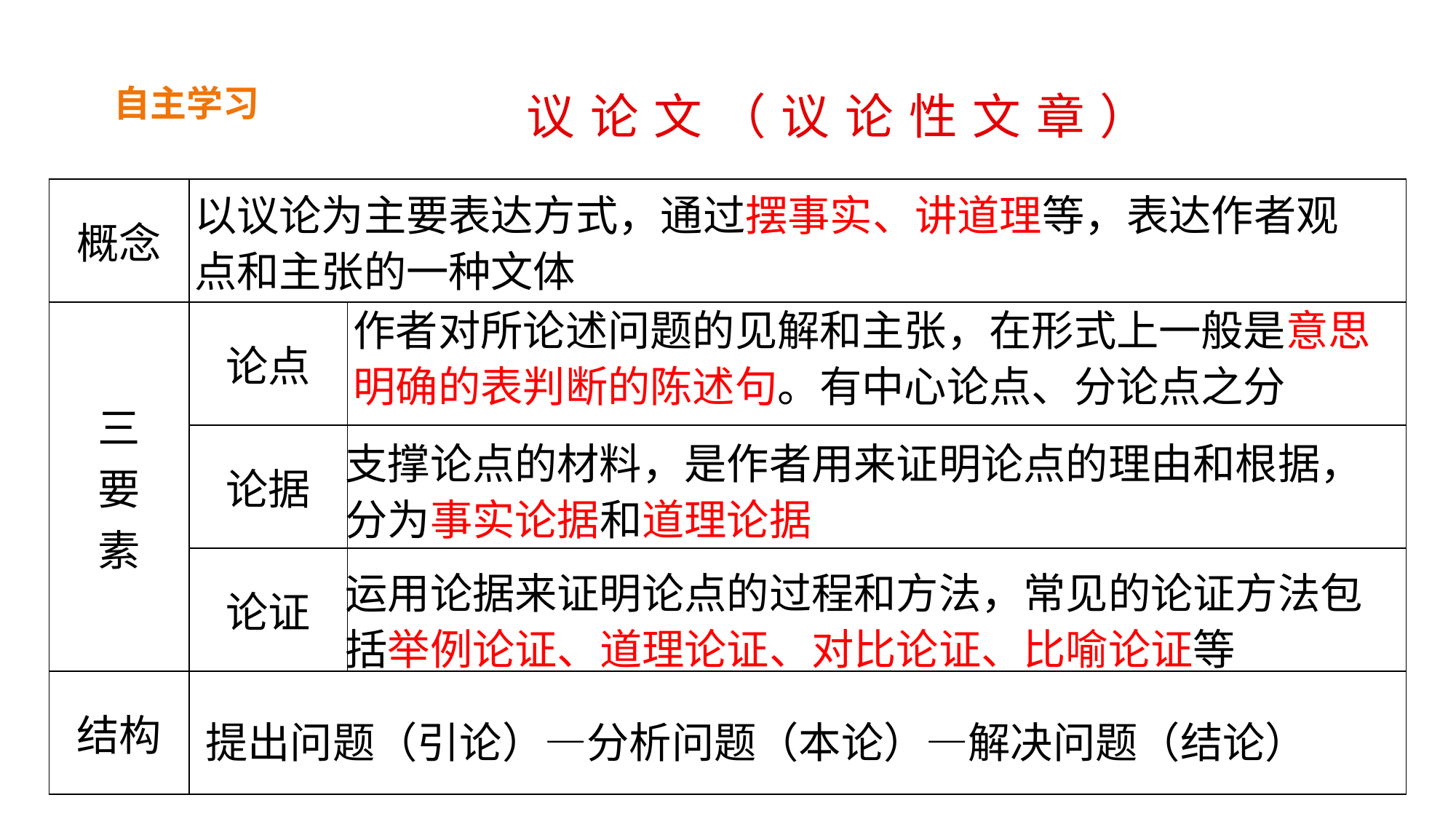

自主学习
议论文（议论性文章）
以议论为主要表达方式，通过摆事实、讲道理等，表达作者观点和主张的一种文体
| 概念 |  |  |
| --- | --- | --- |
| 三 要 素 | 论点 |  |
|  | 论据 |  |
|  | 论证 |  |
| 结构 |  |  |
作者对所论述问题的见解和主张，在形式上一般是意思明确的表判断的陈述句。有中心论点、分论点之分
支撑论点的材料，是作者用来证明论点的理由和根据，分为事实论据和道理论据
运用论据来证明论点的过程和方法，常见的论证方法包括举例论证、道理论证、对比论证、比喻论证等
提出问题（引论）—分析问题（本论）—解决问题（结论）